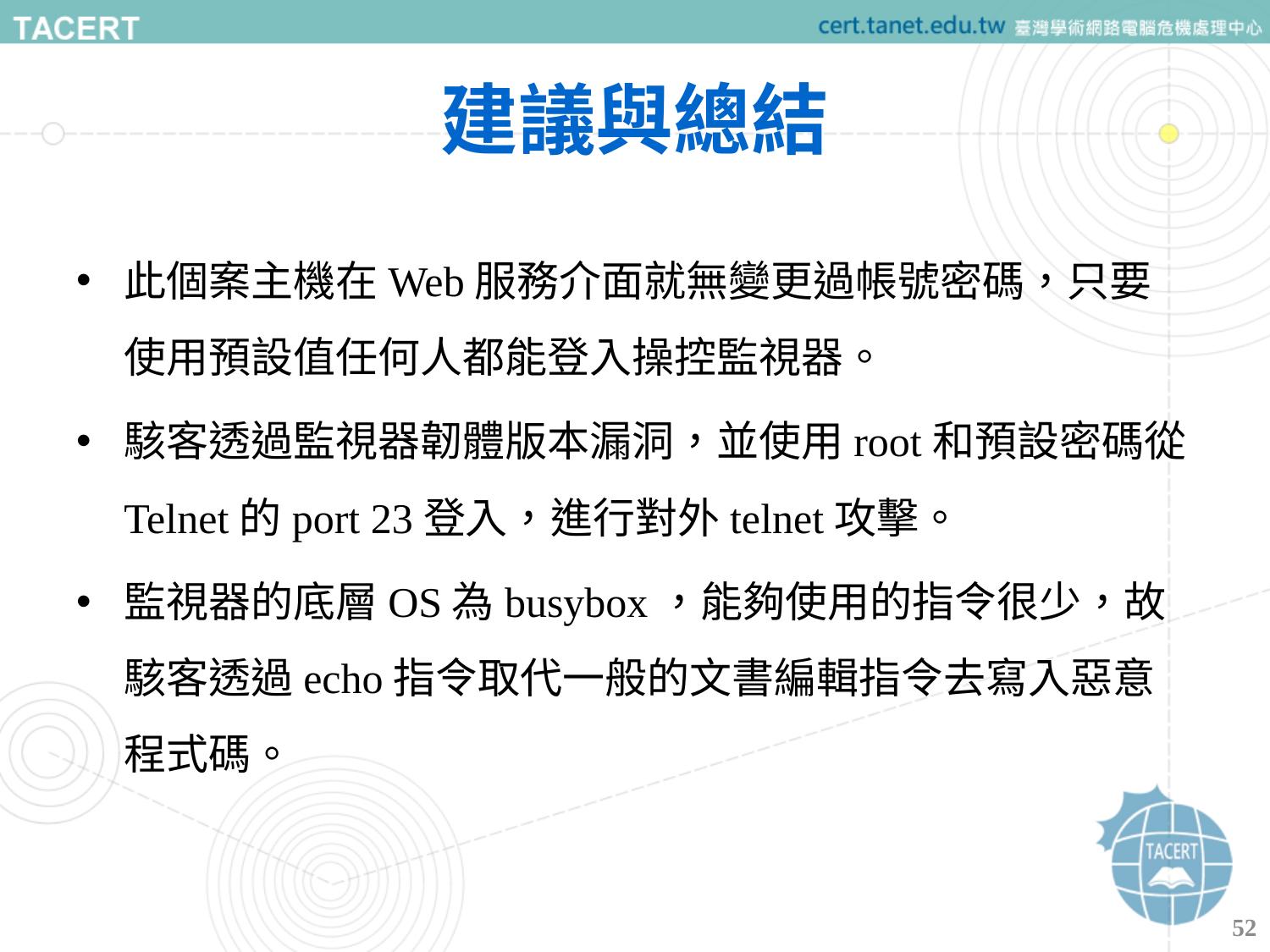

# 建議與總結
此個案主機在Web服務介面就無變更過帳號密碼，只要使用預設值任何人都能登入操控監視器。
駭客透過監視器韌體版本漏洞，並使用root和預設密碼從Telnet的port 23登入，進行對外telnet攻擊。
監視器的底層OS為busybox，能夠使用的指令很少，故駭客透過echo指令取代一般的文書編輯指令去寫入惡意程式碼。

52